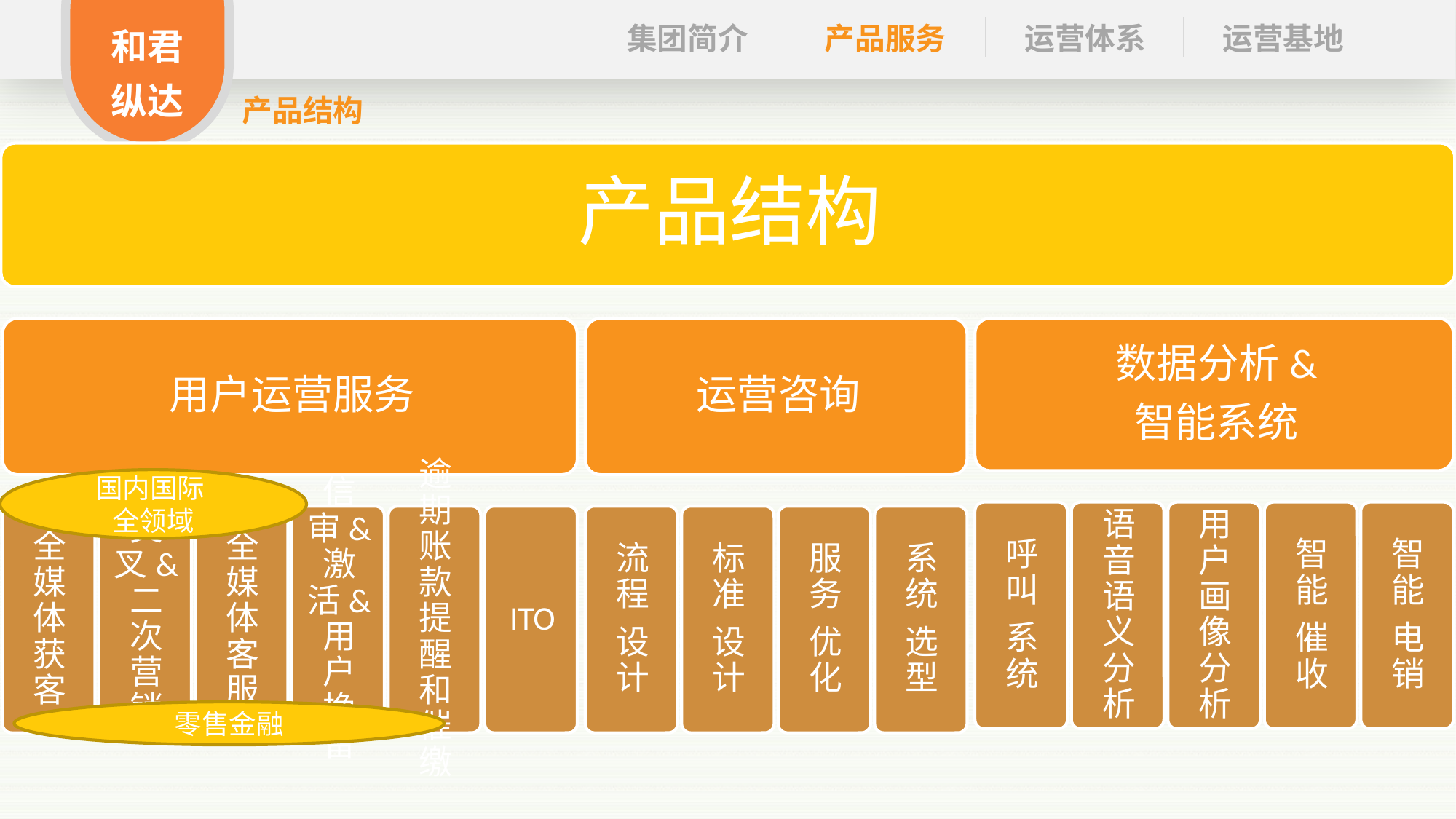

集团简介
产品服务
运营体系
运营基地
和君
纵达
产品结构
产品结构
用户运营服务
全媒体获客
交叉&二次营销
全媒体客服
信审&激活&用户挽留
逾期账款提醒和催缴
ITO
运营咨询
流程
设计
标准
设计
服务
优化
系统
选型
数据分析&
智能系统
呼叫
系统
语音语义分析
用户画像分析
智能
催收
智能
电销
国内国际
全领域
零售金融